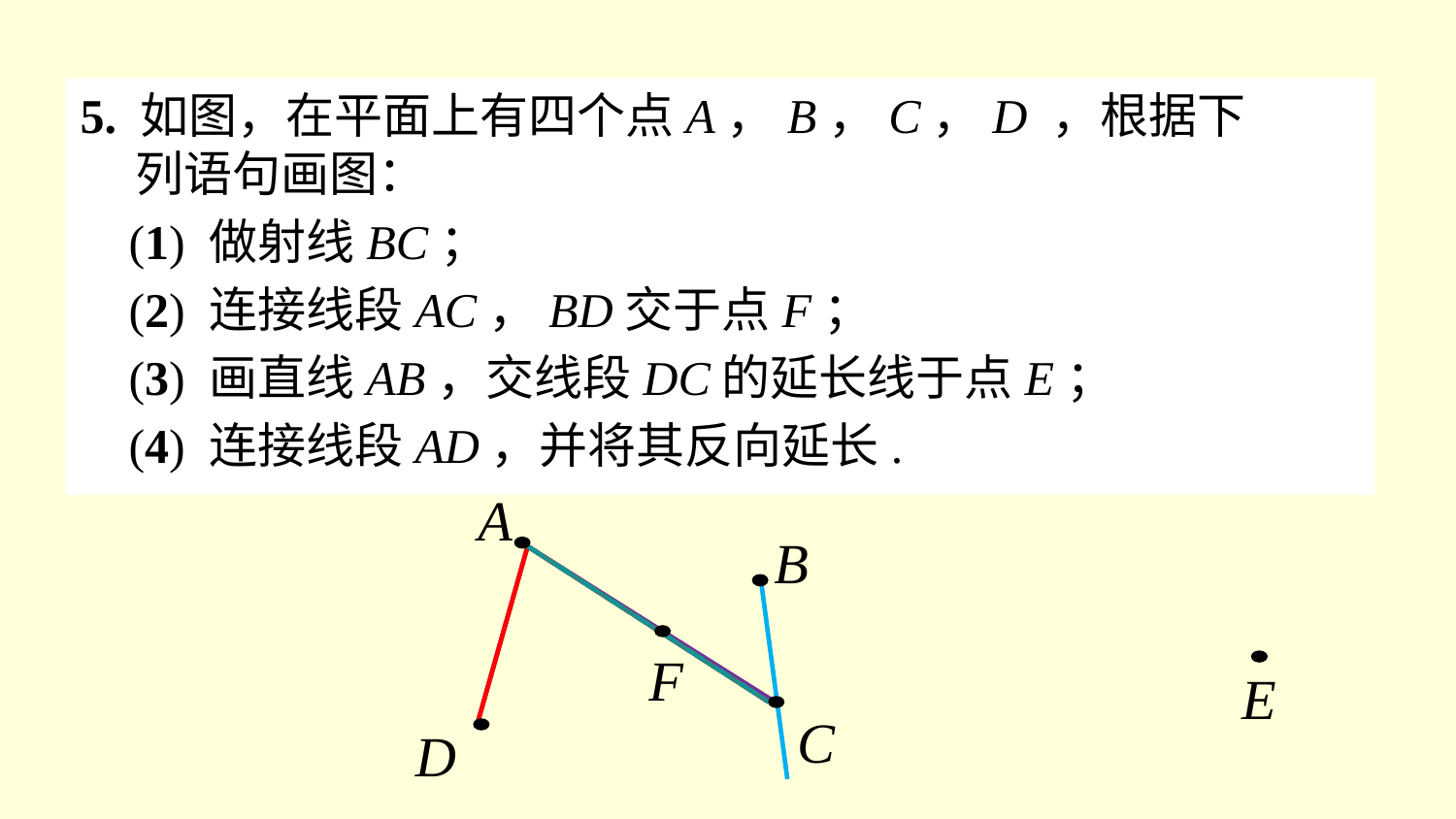

5. 如图，在平面上有四个点A，B，C，D ，根据下
    列语句画图：
    (1) 做射线BC；
    (2) 连接线段AC，BD交于点F；
    (3) 画直线AB，交线段DC的延长线于点E；
    (4) 连接线段AD，并将其反向延长.

A
B

F

E

C
D